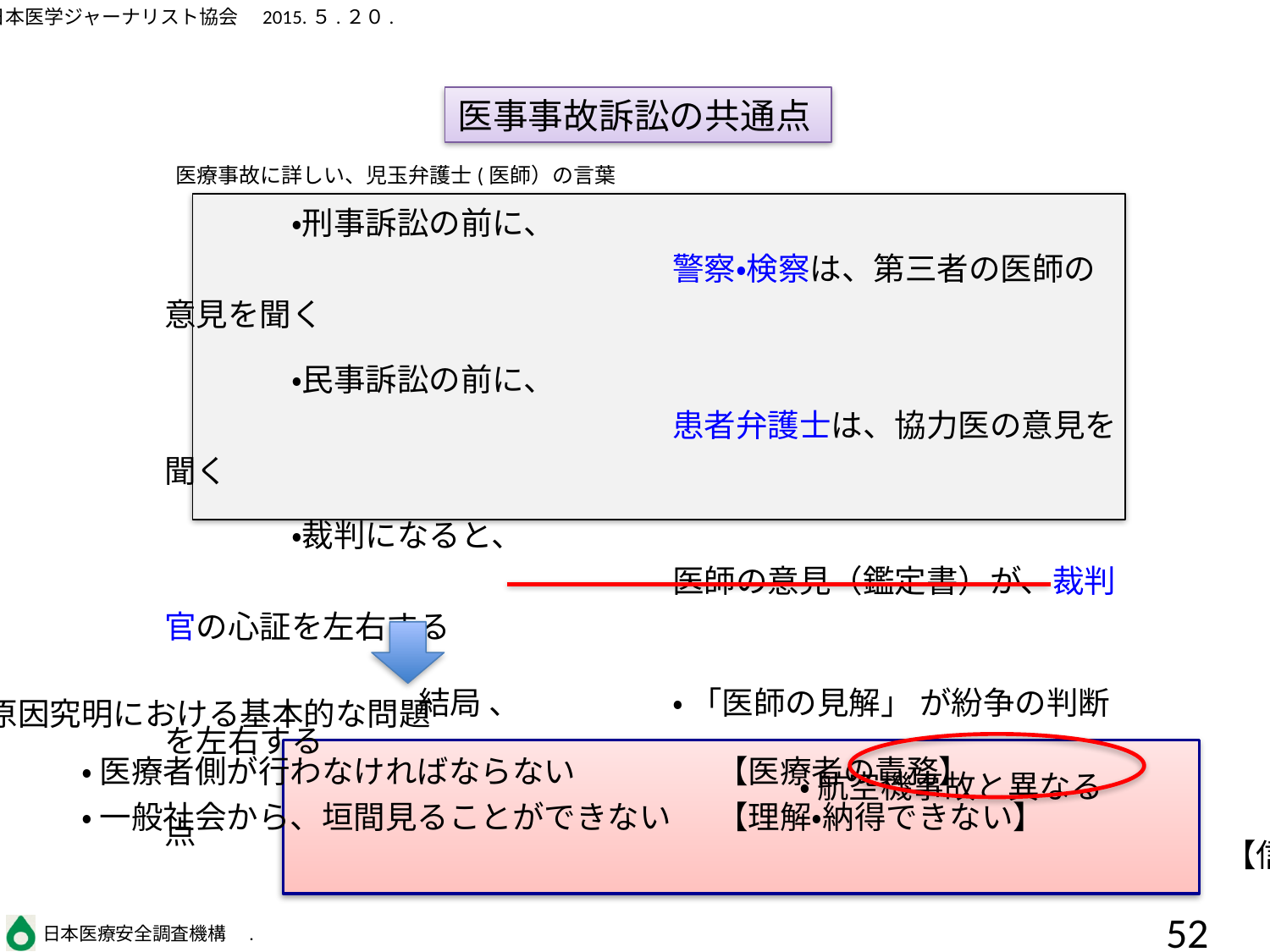

医事事故訴訟の共通点
医療事故に詳しい、児玉弁護士(医師）の言葉

	・刑事訴訟の前に、
　　				警察・検察は、第三者の医師の意見を聞く

	・民事訴訟の前に、
				患者弁護士は、協力医の意見を聞く

	・裁判になると、
				医師の意見（鑑定書）が、裁判官の心証を左右する

		結局 、　　　　	・ 「医師の見解」 が紛争の判断を左右する
					・ 航空機事故と異なる点

医療事故の原因究明における基本的な問題
		・ 医療者側が行わなければならない		【医療者の責務】
		・ 一般社会から、垣間見ることができない	【理解・納得できない】
											【信じるしかない？】